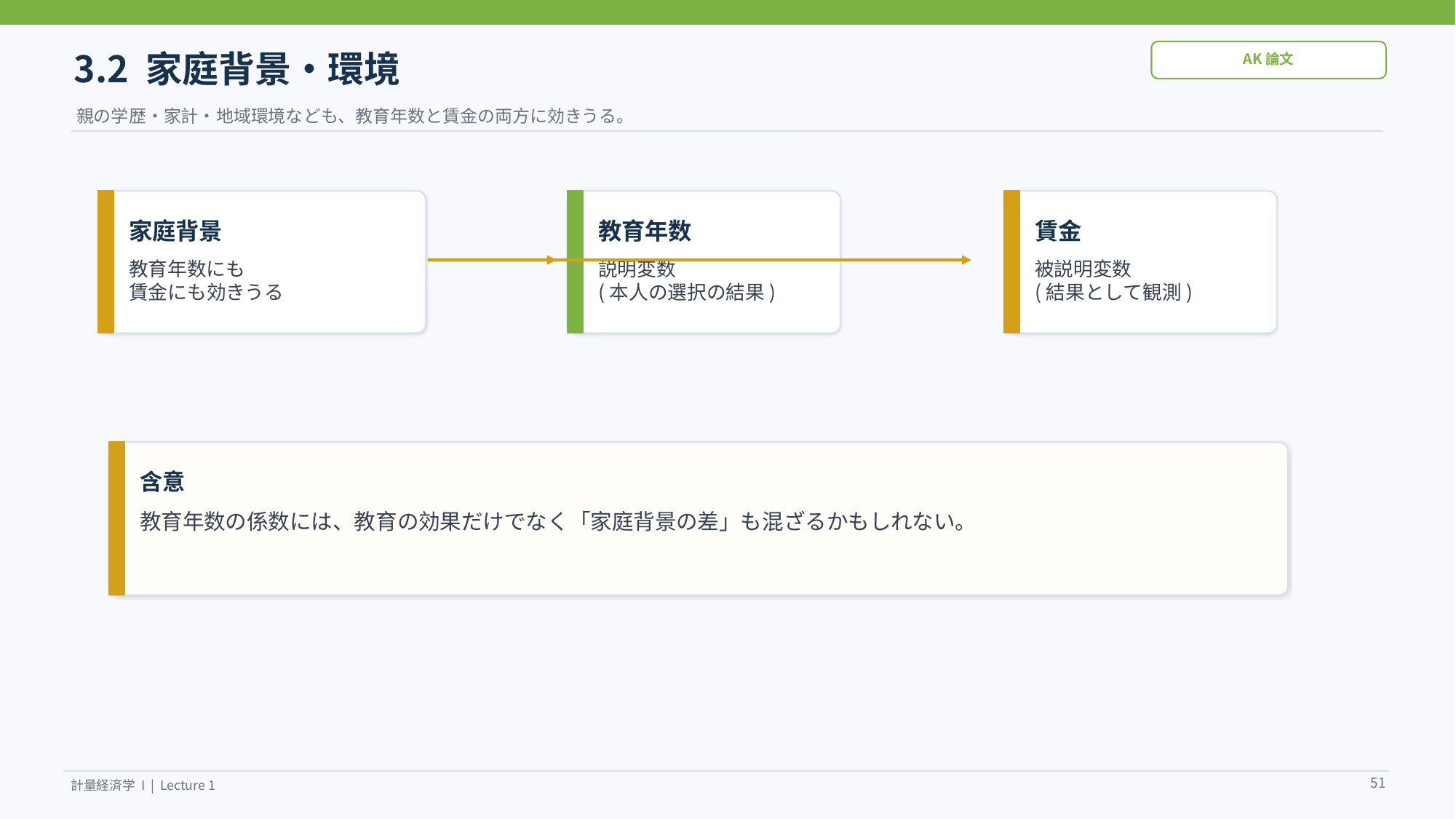

3.2 家庭背景・環境

AK論文
親の学歴・家計・地域環境なども、教育年数と賃金の両方に効きうる。

家庭背景
教育年数
賃金
教育年数にも
賃金にも効きうる
説明変数
(本人の選択の結果)
被説明変数
(結果として観測)

含意
教育年数の係数には、教育の効果だけでなく「家庭背景の差」も混ざるかもしれない。

51
計量経済学 I  |  Lecture 1